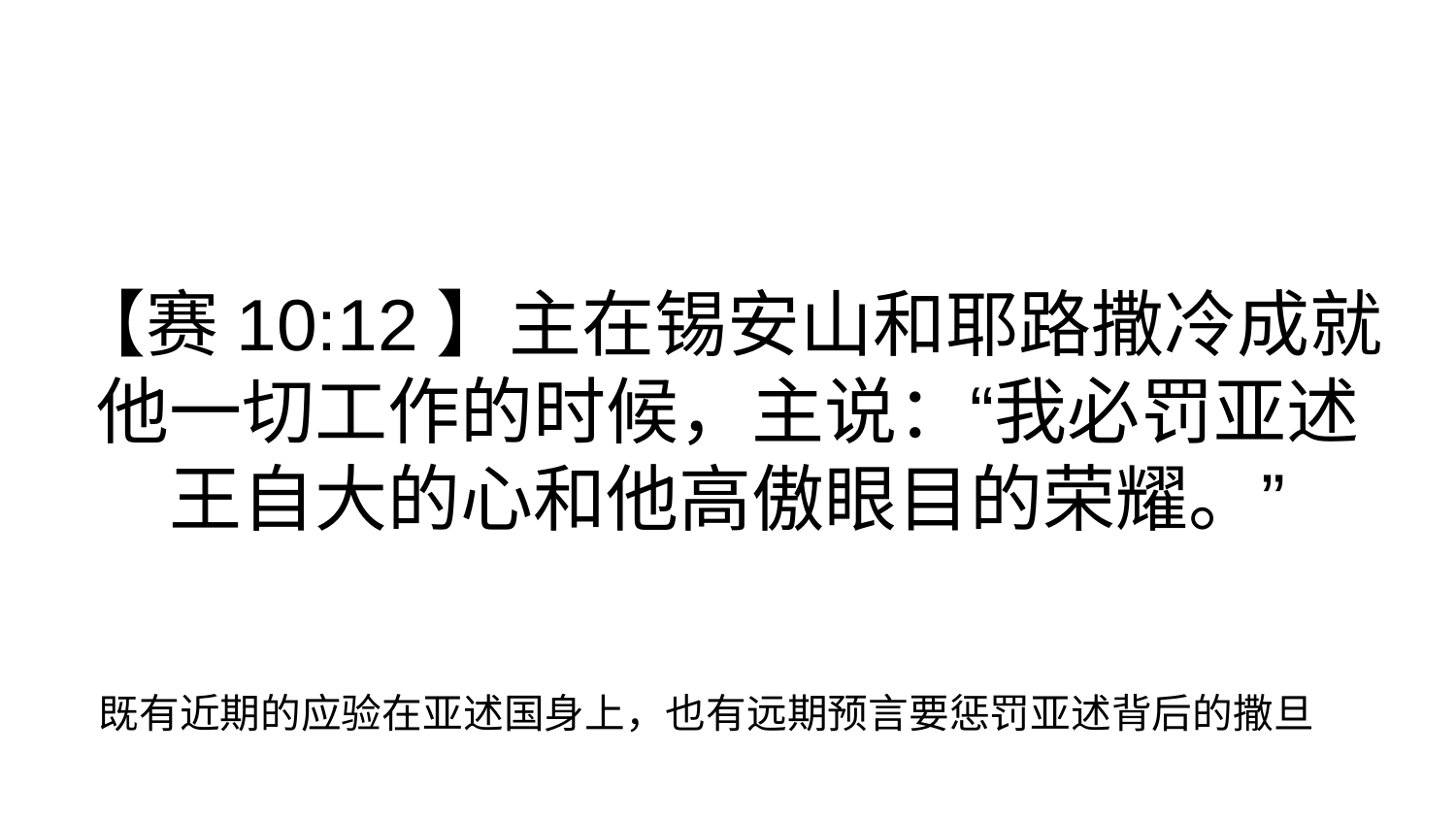

# 【赛10:12】主在锡安山和耶路撒冷成就他一切工作的时候，主说：“我必罚亚述王自大的心和他高傲眼目的荣耀。”
既有近期的应验在亚述国身上，也有远期预言要惩罚亚述背后的撒旦